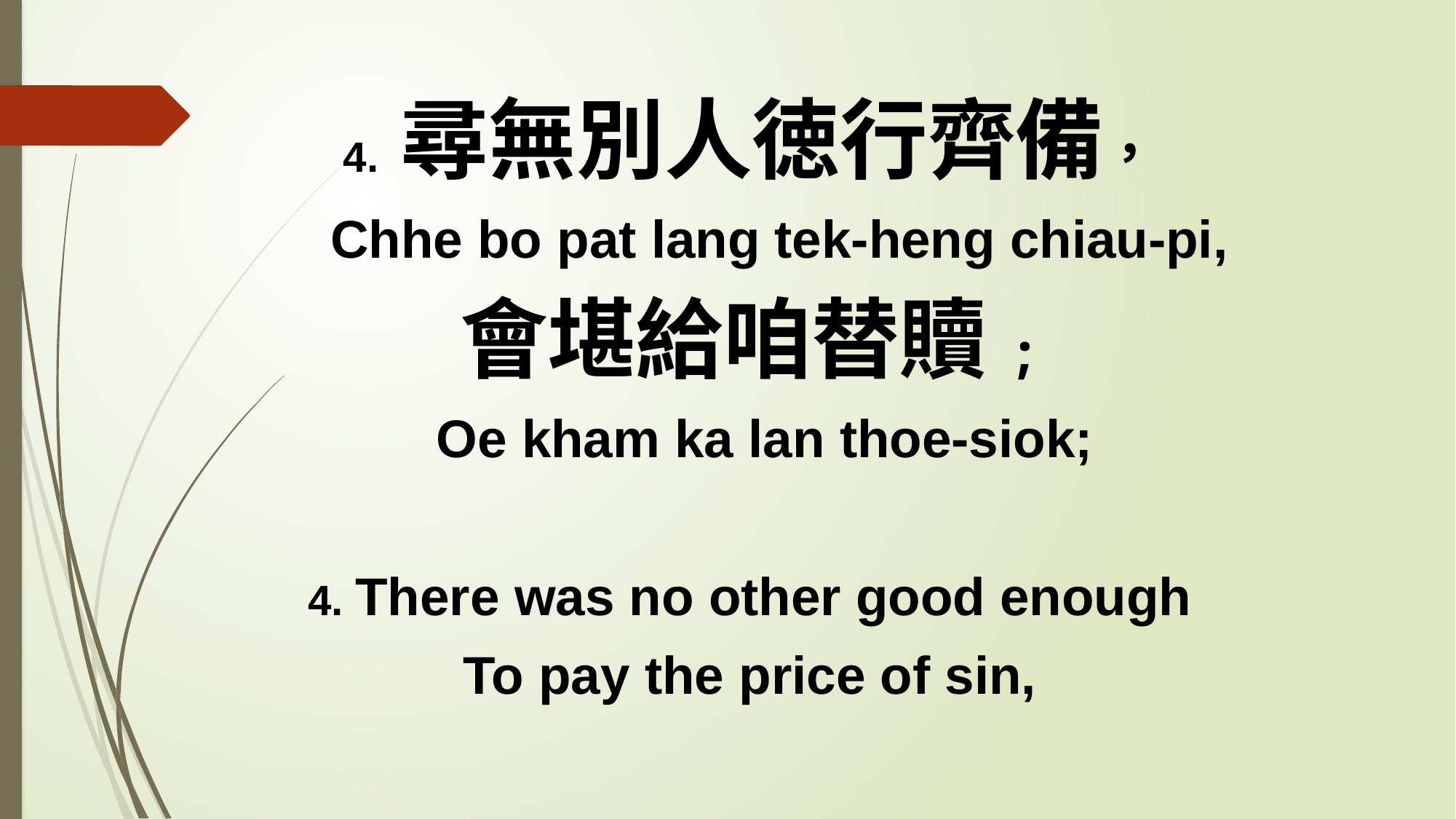

4. 尋無別人徳行齊備，
    Chhe bo pat lang tek-heng chiau-pi,
會堪給咱替贖;
  Oe kham ka lan thoe-siok;

4. There was no other good enough
To pay the price of sin,